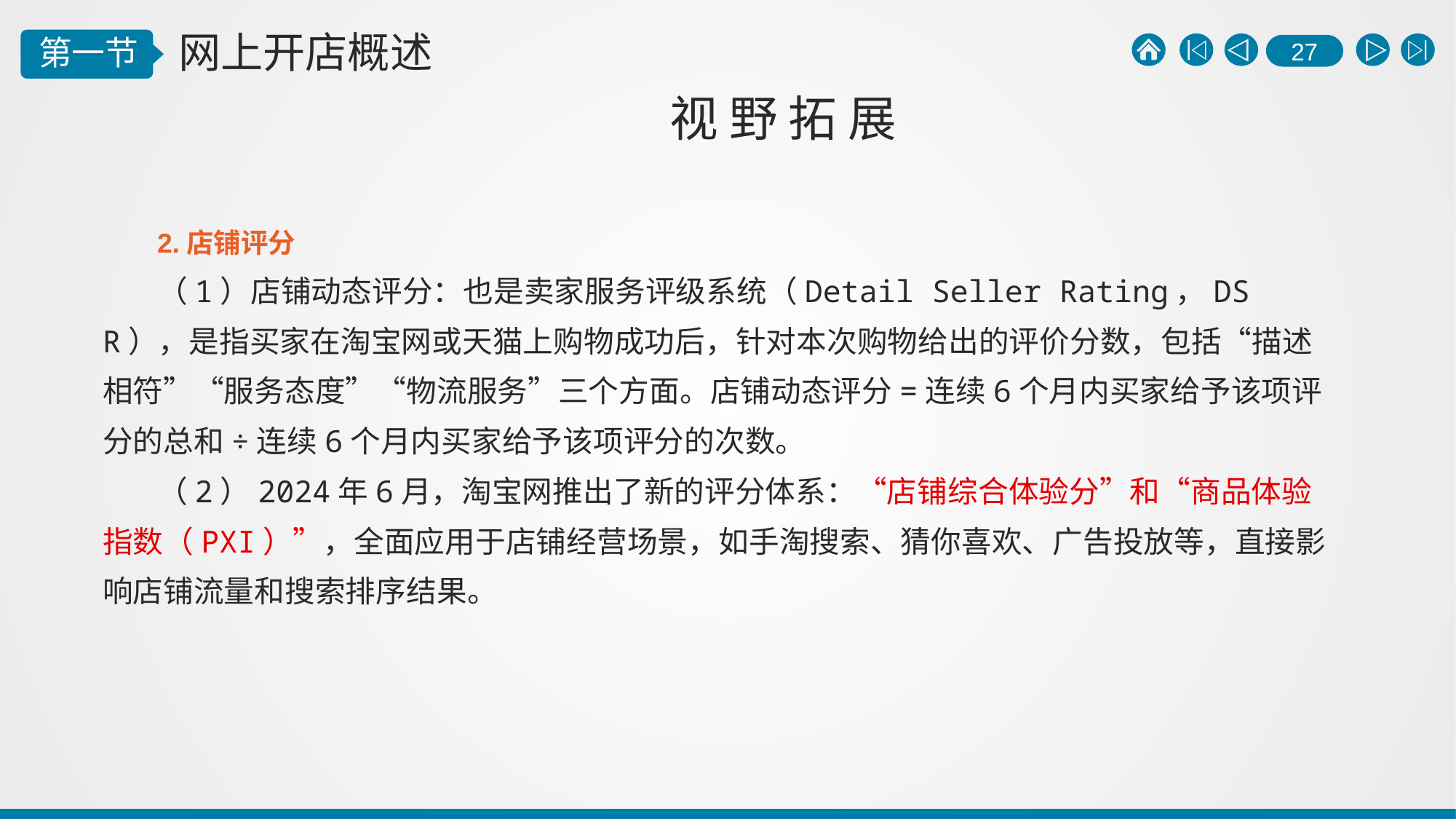

视 野 拓 展
2.店铺评分
（1）店铺动态评分：也是卖家服务评级系统（Detail Seller Rating，DSR），是指买家在淘宝网或天猫上购物成功后，针对本次购物给出的评价分数，包括“描述相符”“服务态度”“物流服务”三个方面。店铺动态评分=连续6个月内买家给予该项评分的总和÷连续6个月内买家给予该项评分的次数。
（2）2024年6月，‌淘宝网推出了新的评分体系：“店铺综合体验分”和“商品体验指数（PXI）”，‌全面应用于店铺经营场景，‌如手淘搜索、猜你喜欢、‌广告投放等，‌直接影响店铺流量和搜索排序结果。